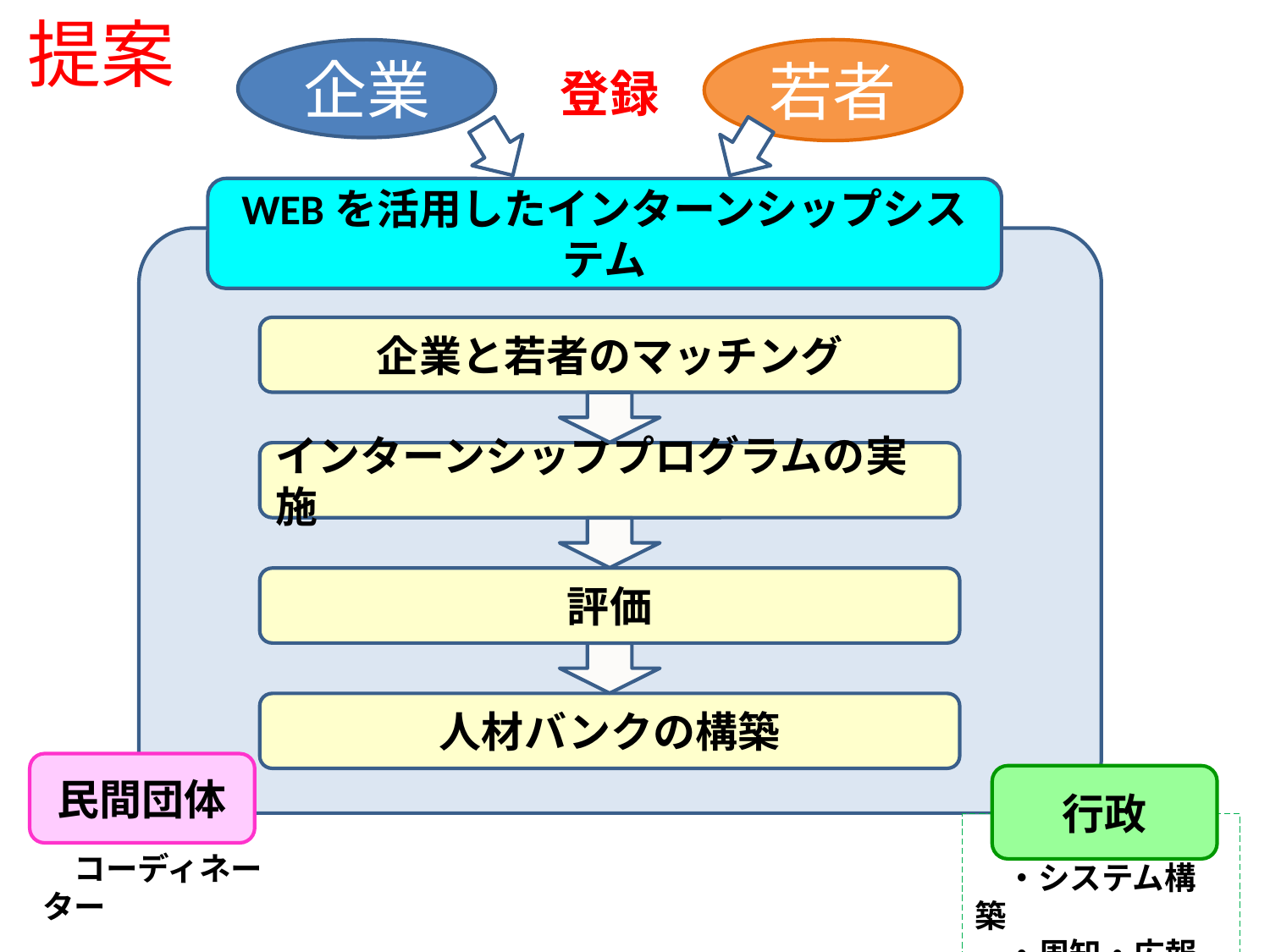

# 提案
企業
若者
登録

WEBを活用したインターンシップシステム

企業と若者のマッチング

インターンシッププログラムの実施

評価

人材バンクの構築
民間団体
行政

　・システム構築
　・周知・広報
　コーディネーター